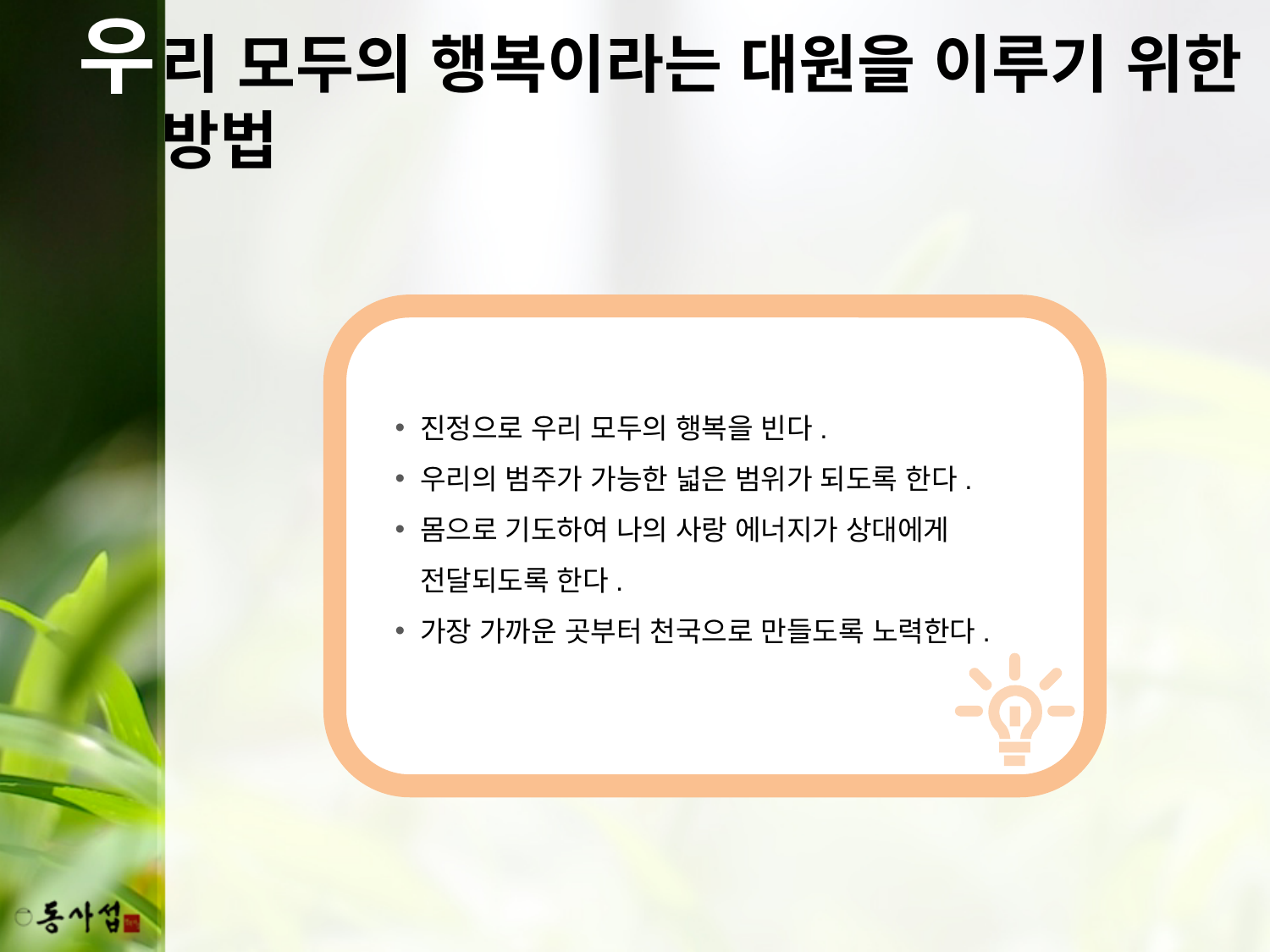

우
리 모두의 행복이라는 대원을 이루기 위한 방법
진정으로 우리 모두의 행복을 빈다.
우리의 범주가 가능한 넓은 범위가 되도록 한다.
몸으로 기도하여 나의 사랑 에너지가 상대에게 전달되도록 한다.
가장 가까운 곳부터 천국으로 만들도록 노력한다.